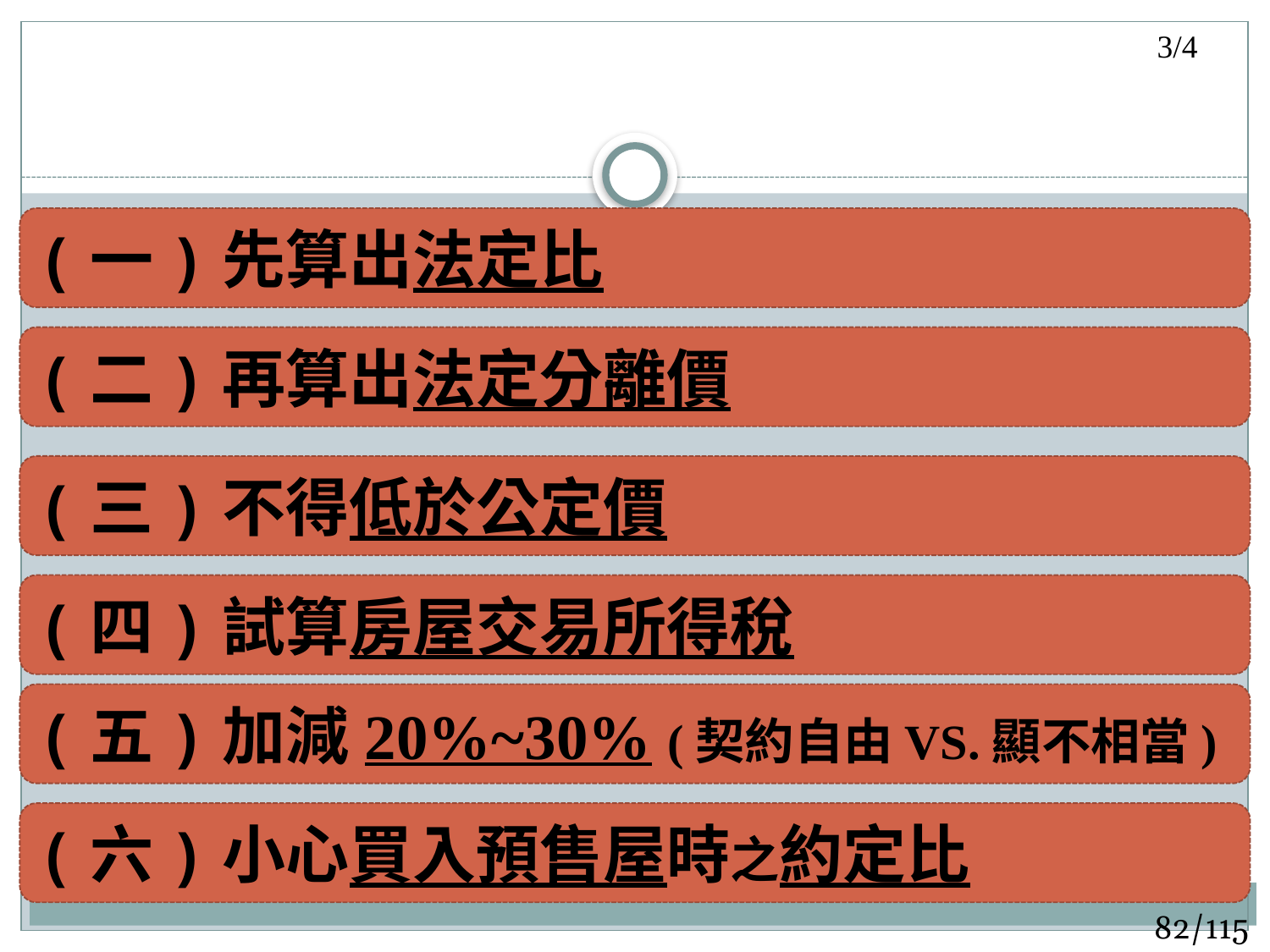

3/4
#

(一)先算出法定比

(二)再算出法定分離價
(三)不得低於公定價
(四)試算房屋交易所得稅
(五)加減20%~30% (契約自由VS.顯不相當)

(六)小心買入預售屋時之約定比